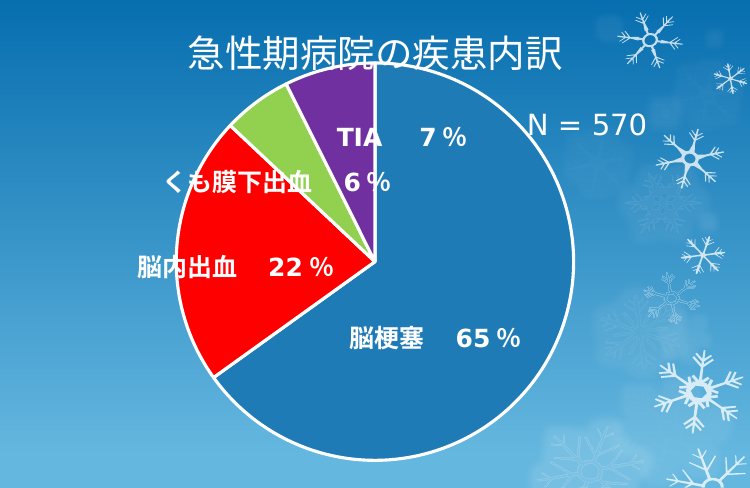

# 急性期病院の疾患内訳

### Chart

| Category |  |
|---|---|
N = 570
TIA　7％
くも膜下出血　6％
脳内出血　22％
脳梗塞　65％